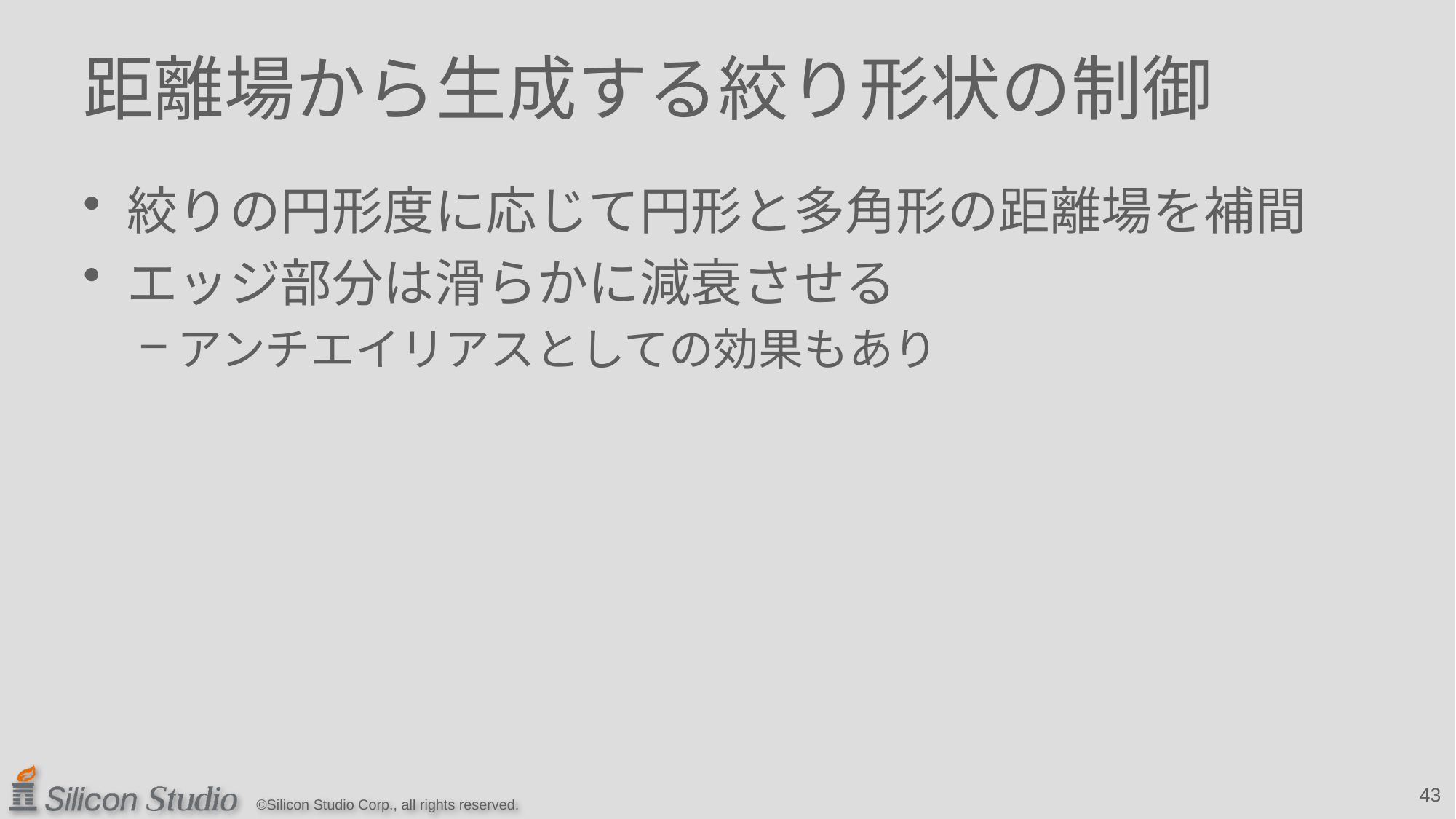

# 距離場から生成する絞り形状の制御
絞りの円形度に応じて円形と多角形の距離場を補間
エッジ部分は滑らかに減衰させる
アンチエイリアスとしての効果もあり
43